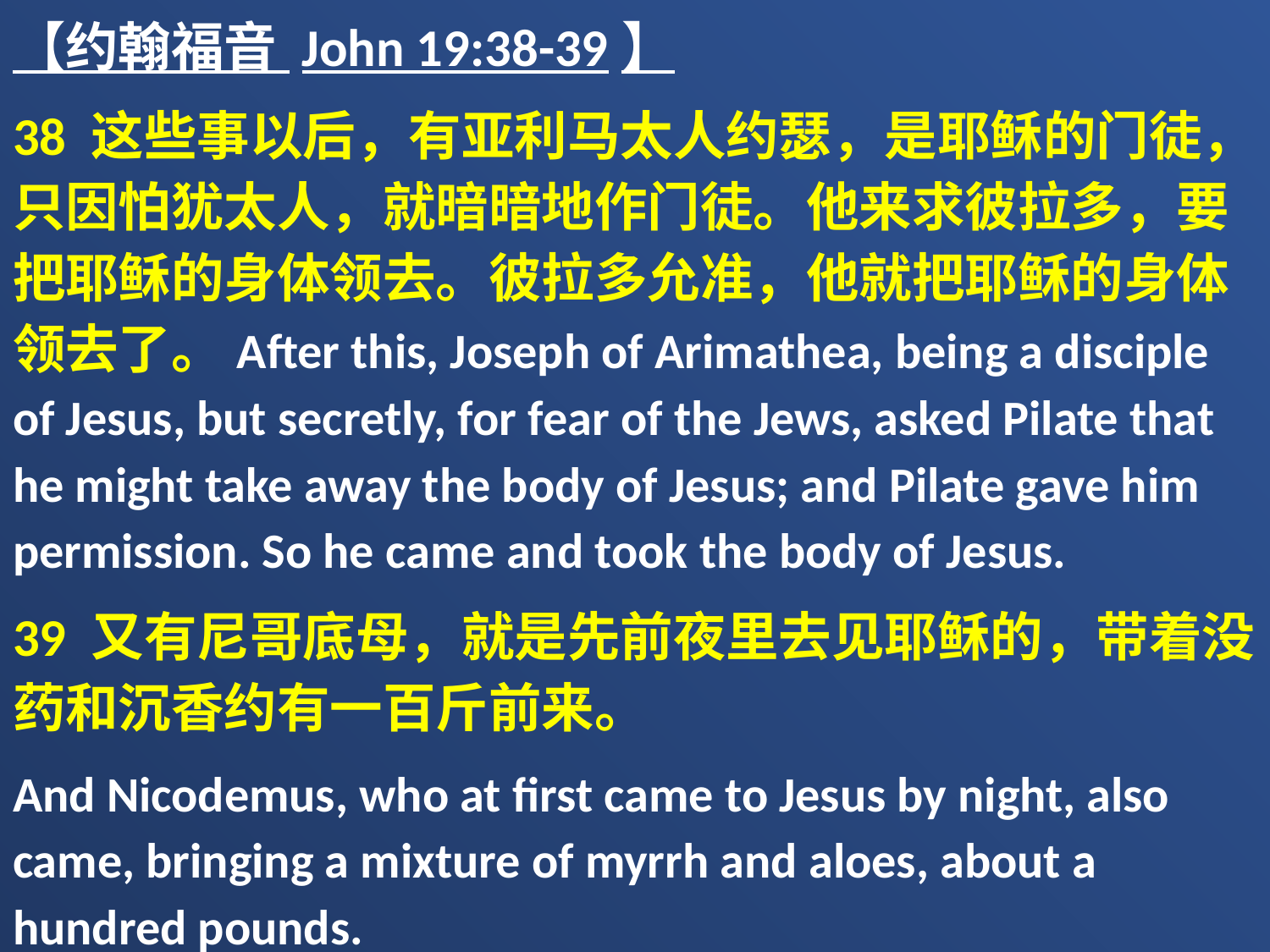

【约翰福音 John 19:38-39】
38 这些事以后，有亚利马太人约瑟，是耶稣的门徒，只因怕犹太人，就暗暗地作门徒。他来求彼拉多，要把耶稣的身体领去。彼拉多允准，他就把耶稣的身体领去了。After this, Joseph of Arimathea, being a disciple of Jesus, but secretly, for fear of the Jews, asked Pilate that he might take away the body of Jesus; and Pilate gave him permission. So he came and took the body of Jesus.
39 又有尼哥底母，就是先前夜里去见耶稣的，带着没药和沉香约有一百斤前来。
And Nicodemus, who at first came to Jesus by night, also came, bringing a mixture of myrrh and aloes, about a hundred pounds.